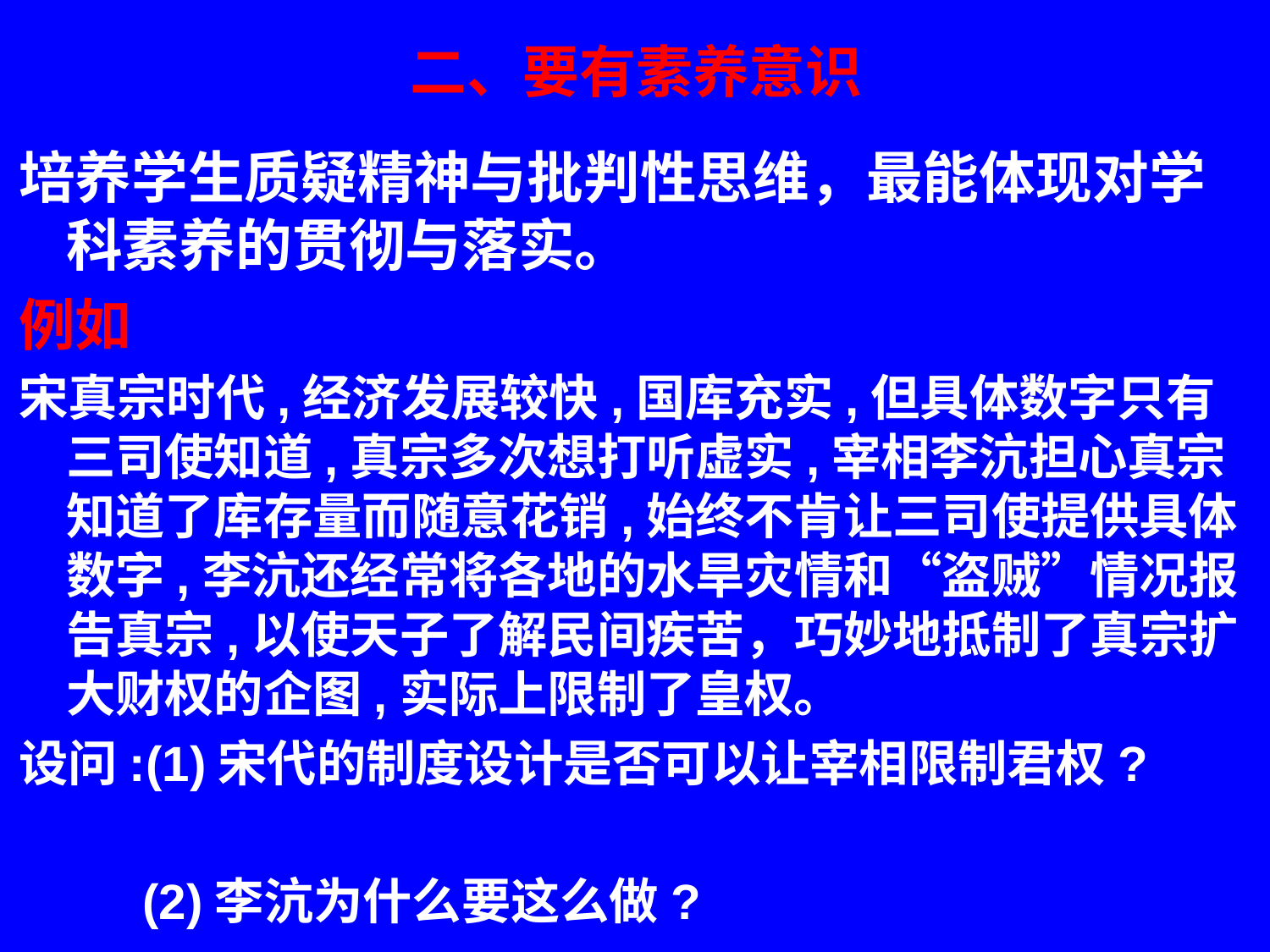

# 二、要有素养意识
培养学生质疑精神与批判性思维，最能体现对学科素养的贯彻与落实。
例如
宋真宗时代,经济发展较快,国库充实,但具体数字只有三司使知道,真宗多次想打听虚实,宰相李沆担心真宗知道了库存量而随意花销,始终不肯让三司使提供具体数字,李沆还经常将各地的水旱灾情和“盗贼”情况报告真宗,以使天子了解民间疾苦，巧妙地抵制了真宗扩大财权的企图,实际上限制了皇权。
设问:(1)宋代的制度设计是否可以让宰相限制君权?

         (2)李沆为什么要这么做?